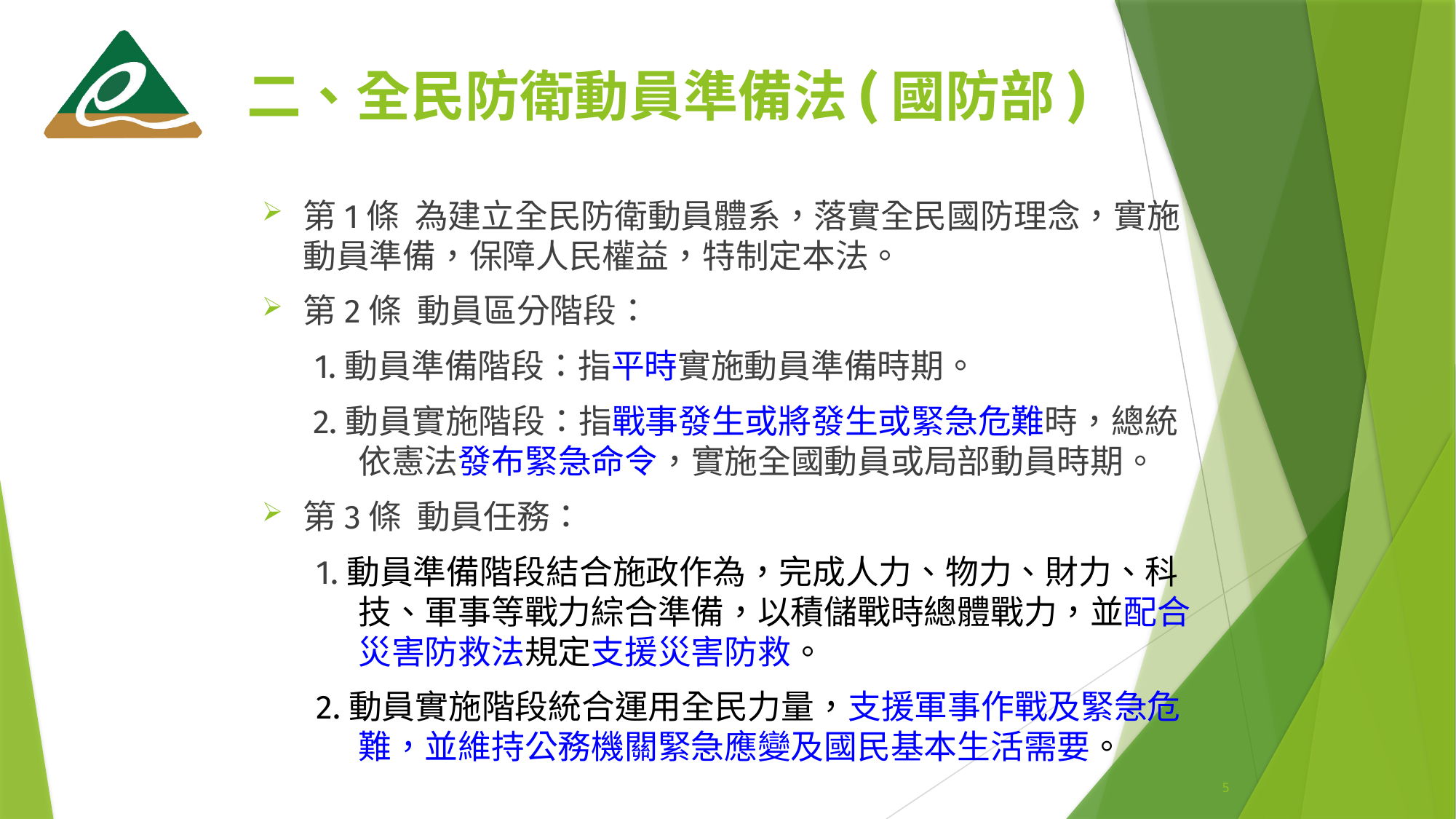

# 二、全民防衛動員準備法(國防部)
第1條  為建立全民防衛動員體系，落實全民國防理念，實施動員準備，保障人民權益，特制定本法。
第2條  動員區分階段：
      1.動員準備階段：指平時實施動員準備時期。
 2.動員實施階段：指戰事發生或將發生或緊急危難時，總統依憲法發布緊急命令，實施全國動員或局部動員時期。
第3條  動員任務：
1.動員準備階段結合施政作為，完成人力、物力、財力、科技、軍事等戰力綜合準備，以積儲戰時總體戰力，並配合災害防救法規定支援災害防救。
2.動員實施階段統合運用全民力量，支援軍事作戰及緊急危難，並維持公務機關緊急應變及國民基本生活需要。

5